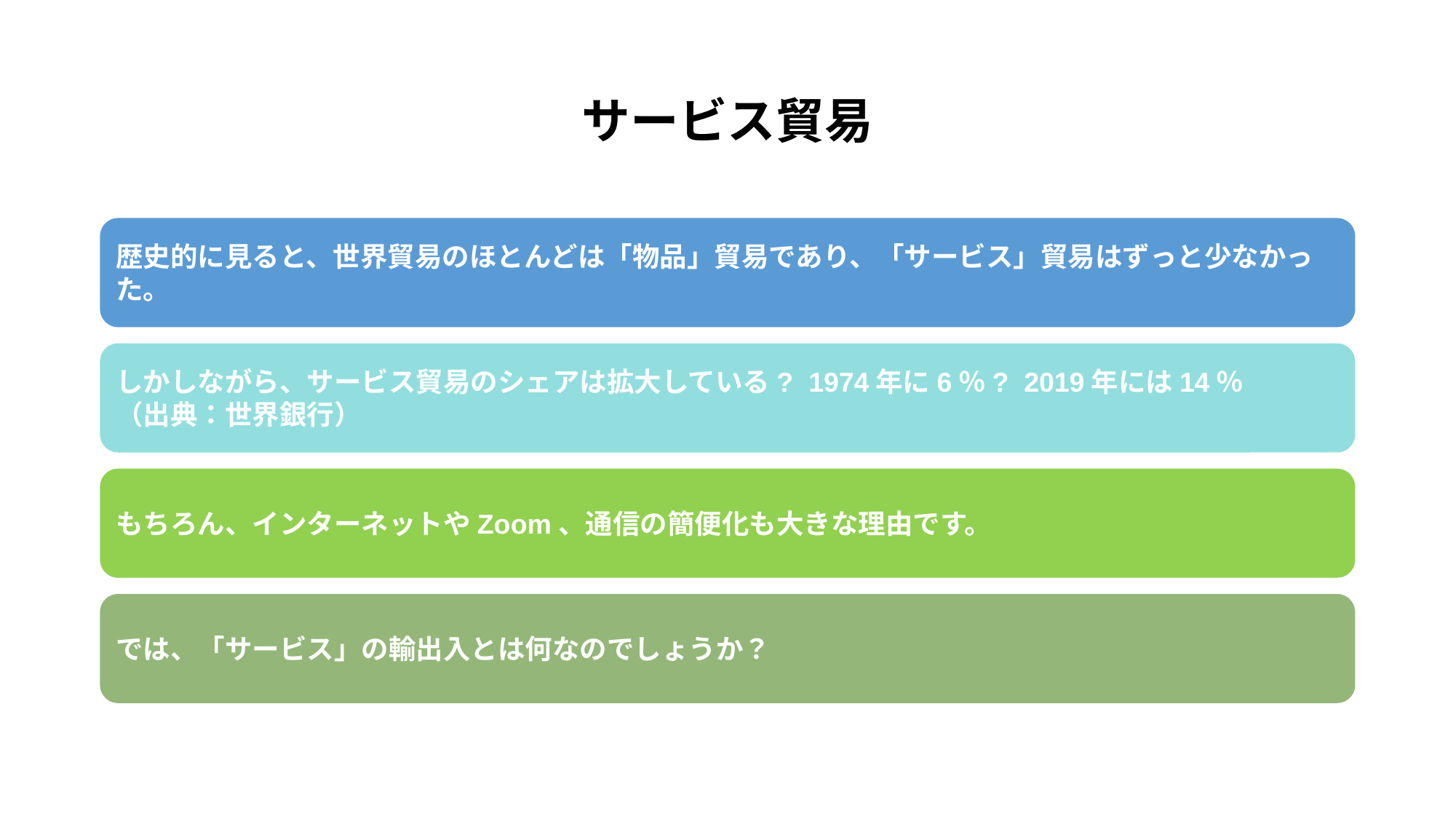

# サービス貿易

歴史的に見ると、世界貿易のほとんどは「物品」貿易であり、「サービス」貿易はずっと少なかった。
しかしながら、サービス貿易のシェアは拡大している?  1974年に6％?  2019年には14％
（出典：世界銀行）
もちろん、インターネットやZoom、通信の簡便化も大きな理由です。
では、「サービス」の輸出入とは何なのでしょうか？